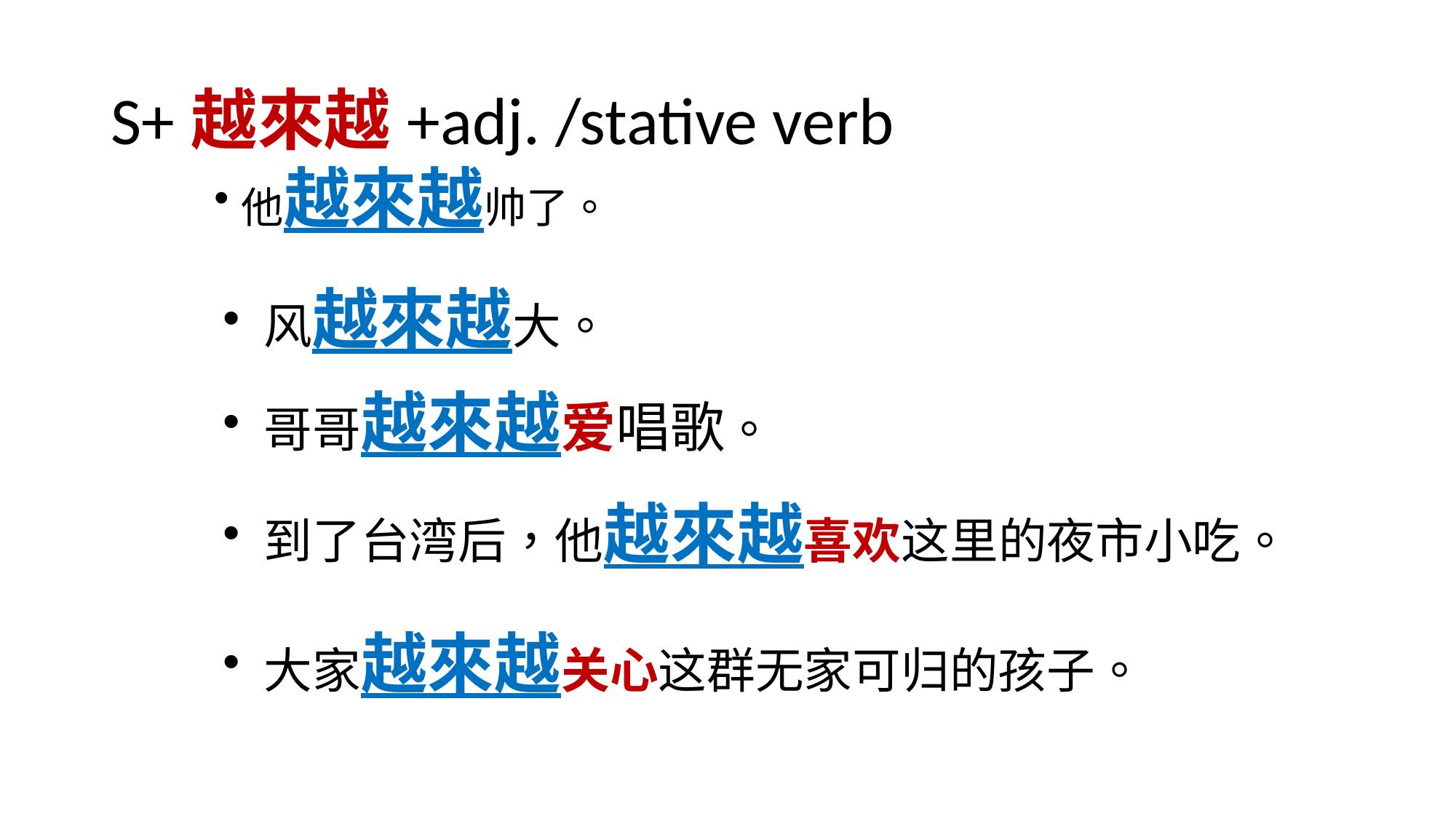

# S+越來越+adj. /stative verb
他越來越帅了。

风越來越大。

哥哥越來越爱唱歌。

到了台湾后，他越來越喜欢这里的夜市小吃。

大家越來越关心这群无家可归的孩子。